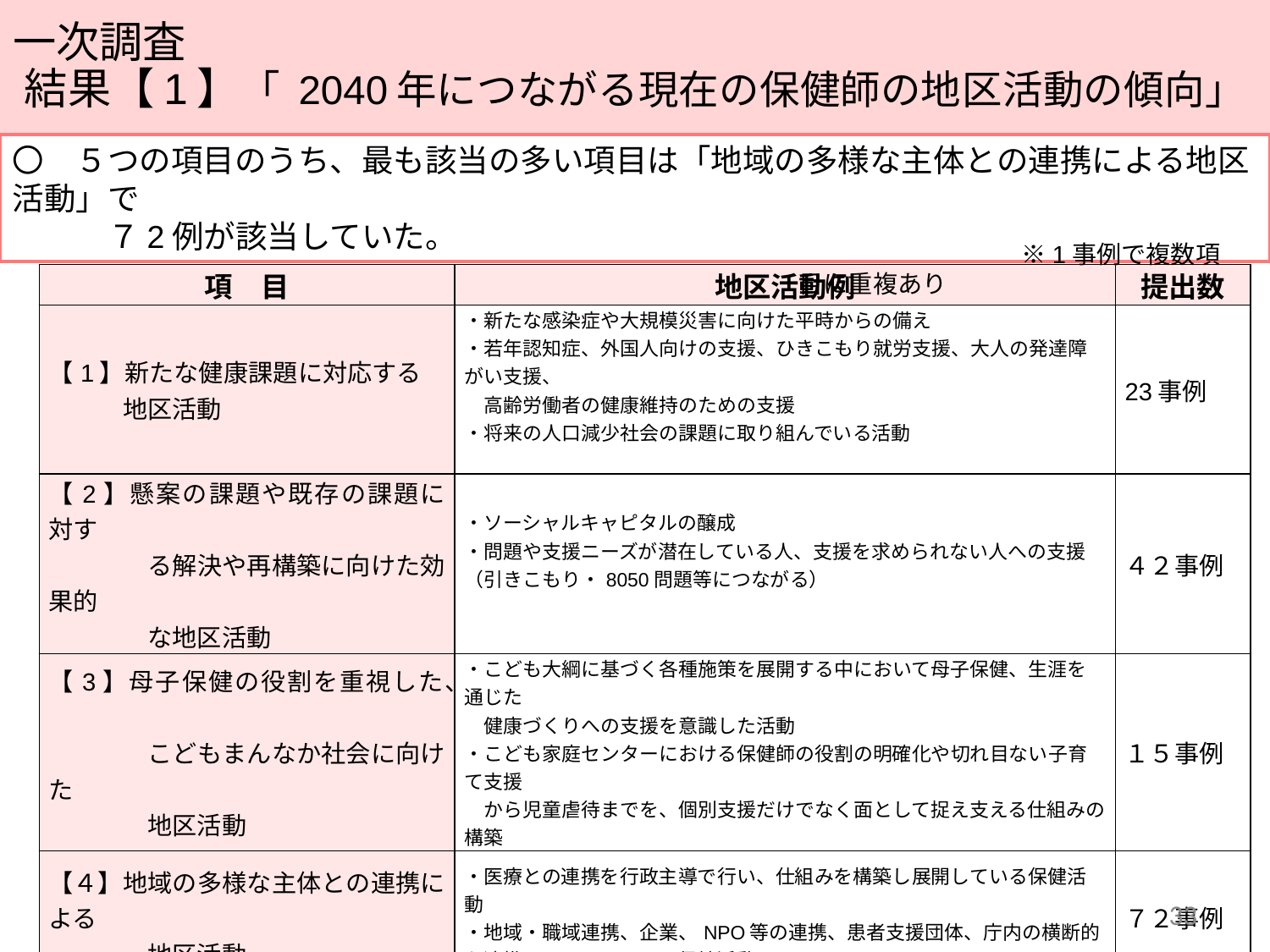

一次調査
結果【1】「 2040年につながる現在の保健師の地区活動の傾向」
〇　５つの項目のうち、最も該当の多い項目は「地域の多様な主体との連携による地区活動」で
　　　７2例が該当していた。
　　　　　　　　　※1事例で複数項目に重複あり

| 項　目 | 地区活動例 | 提出数 |
| --- | --- | --- |
| 【1】新たな健康課題に対応する 　　　地区活動 | ・新たな感染症や大規模災害に向けた平時からの備え ・若年認知症、外国人向けの支援、ひきこもり就労支援、大人の発達障がい支援、　 　高齢労働者の健康維持のための支援　　　 ・将来の人口減少社会の課題に取り組んでいる活動 | 23事例 |
| 【2】懸案の課題や既存の課題に対す　　 　　　　る解決や再構築に向けた効果的 　　　　な地区活動 | ・ソーシャルキャピタルの醸成 ・問題や支援ニーズが潜在している人、支援を求められない人への支援（引きこもり・8050問題等につながる） | ４２事例 |
| 【3】母子保健の役割を重視した、　　　　 　　　　こどもまんなか社会に向けた 　　　　地区活動 | ・こども大綱に基づく各種施策を展開する中において母子保健、生涯を通じた 　健康づくりへの支援を意識した活動 ・こども家庭センターにおける保健師の役割の明確化や切れ目ない子育て支援 　から児童虐待までを、個別支援だけでなく面として捉え支える仕組みの構築 | １５事例 |
| 【４】地域の多様な主体との連携による 　　　　地区活動 | ・医療との連携を行政主導で行い、仕組みを構築し展開している保健活動 ・地域・職域連携、企業、NPO等の連携、患者支援団体、庁内の横断的な連携に　　　　　よる保健活動 | ７２事例 |
| 【5】新たなツールや理論・方法を活用 　　　　した地区活動 | ・DX化やICTの活用事例（新型コロナと保健所DX化、保健活動のDX化、様々な保健活動においてアプリや健康管理システム等を起点とした活動など） | １３事例 |
33